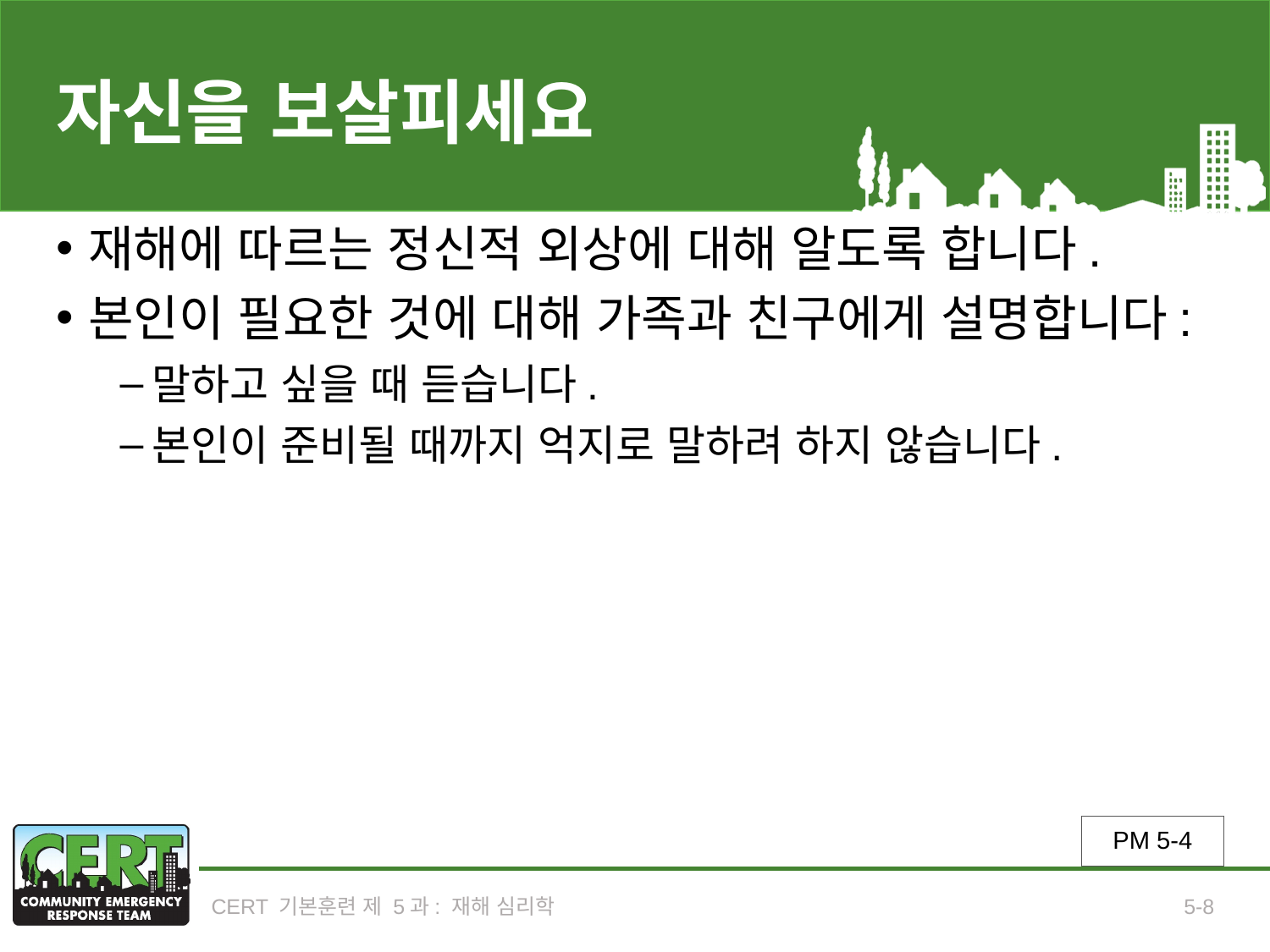

# 자신을 보살피세요
재해에 따르는 정신적 외상에 대해 알도록 합니다.
본인이 필요한 것에 대해 가족과 친구에게 설명합니다:
말하고 싶을 때 듣습니다.
본인이 준비될 때까지 억지로 말하려 하지 않습니다.

PM 5-4
CERT 기본훈련 제 5과: 재해 심리학
5-8